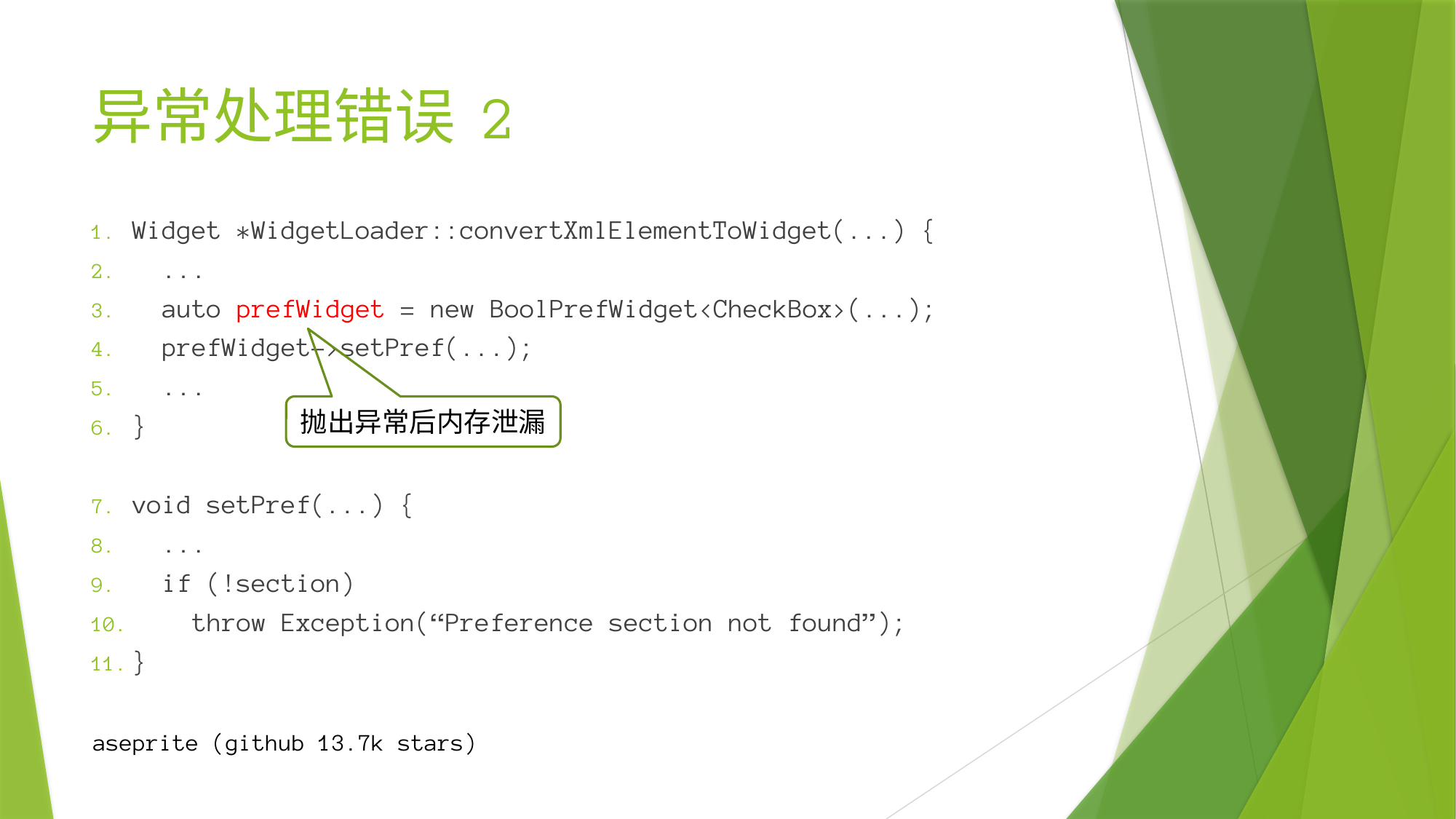

# 异常处理错误 2
Widget *WidgetLoader::convertXmlElementToWidget(...) {
  ...
  auto prefWidget = new BoolPrefWidget<CheckBox>(...);
  prefWidget->setPref(...);
  ...
}

void setPref(...) {
  ...
  if (!section)
    throw Exception(“Preference section not found”);
}
抛出异常后内存泄漏
aseprite (github 13.7k stars)